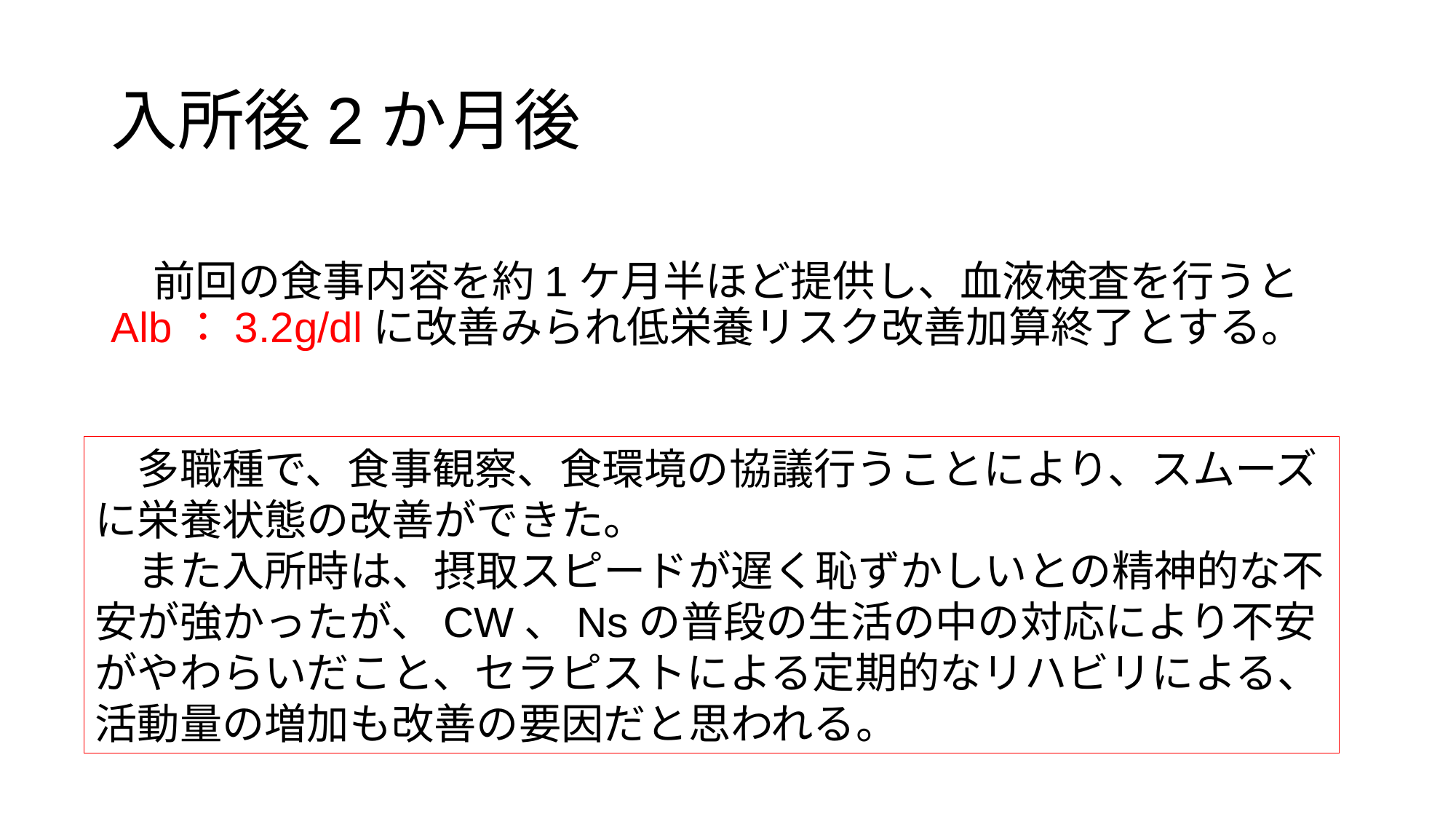

# 入所後2か月後
　前回の食事内容を約1ケ月半ほど提供し、血液検査を行うとAlb：3.2g/dlに改善みられ低栄養リスク改善加算終了とする。

　多職種で、食事観察、食環境の協議行うことにより、スムーズに栄養状態の改善ができた。
　また入所時は、摂取スピードが遅く恥ずかしいとの精神的な不安が強かったが、CW、Nsの普段の生活の中の対応により不安がやわらいだこと、セラピストによる定期的なリハビリによる、活動量の増加も改善の要因だと思われる。